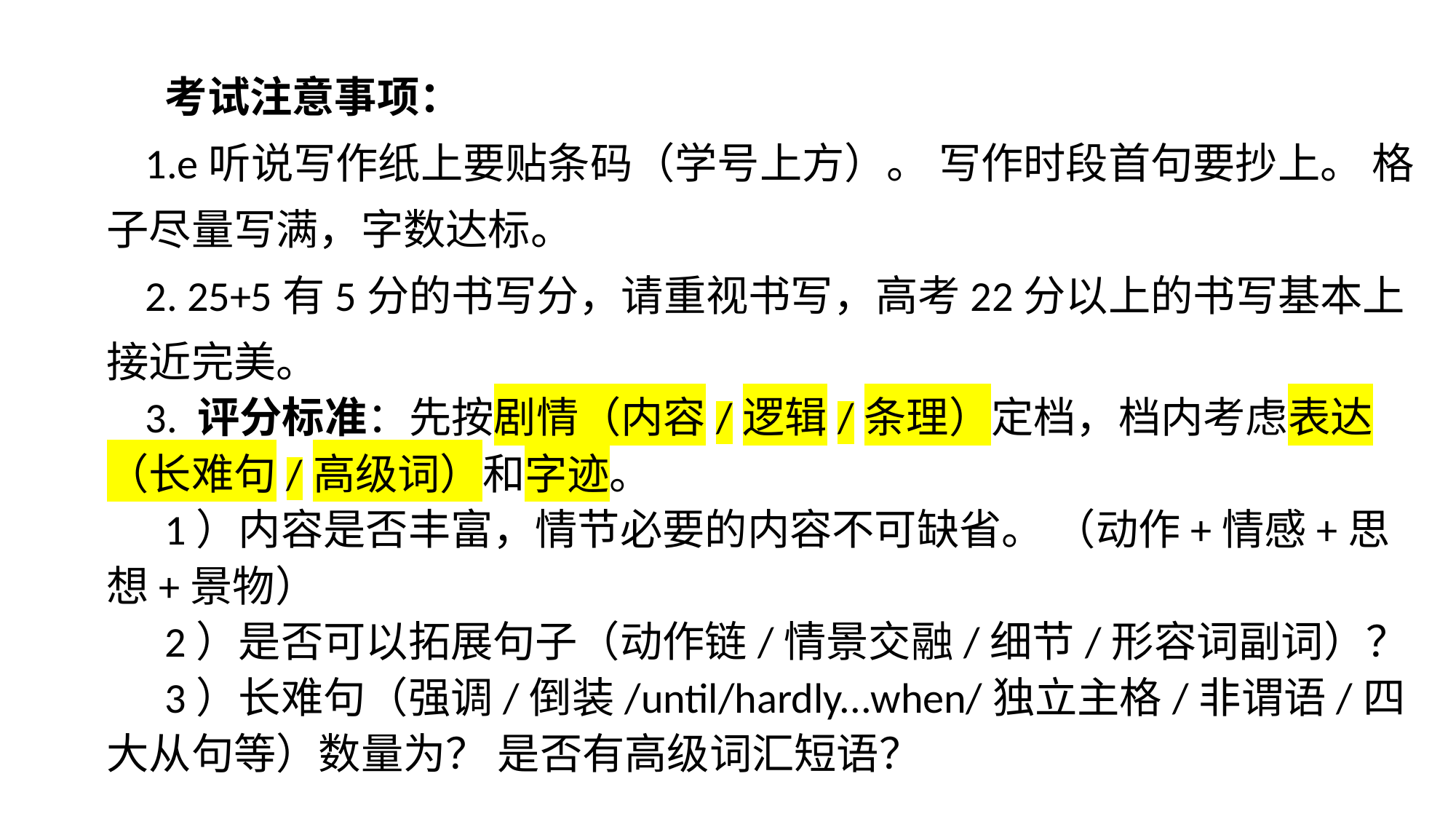

考试注意事项：
    1.e听说写作纸上要贴条码（学号上方）。 写作时段首句要抄上。 格子尽量写满，字数达标。
    2. 25+5有5分的书写分，请重视书写，高考22分以上的书写基本上接近完美。
    3. 评分标准：先按剧情（内容/逻辑/条理）定档，档内考虑表达（长难句/高级词）和字迹。
      1）内容是否丰富，情节必要的内容不可缺省。 （动作+情感+思想+景物）
      2）是否可以拓展句子（动作链/情景交融/细节/形容词副词）？
      3）长难句（强调/倒装/until/hardly...when/独立主格/非谓语/四大从句等）数量为？ 是否有高级词汇短语？